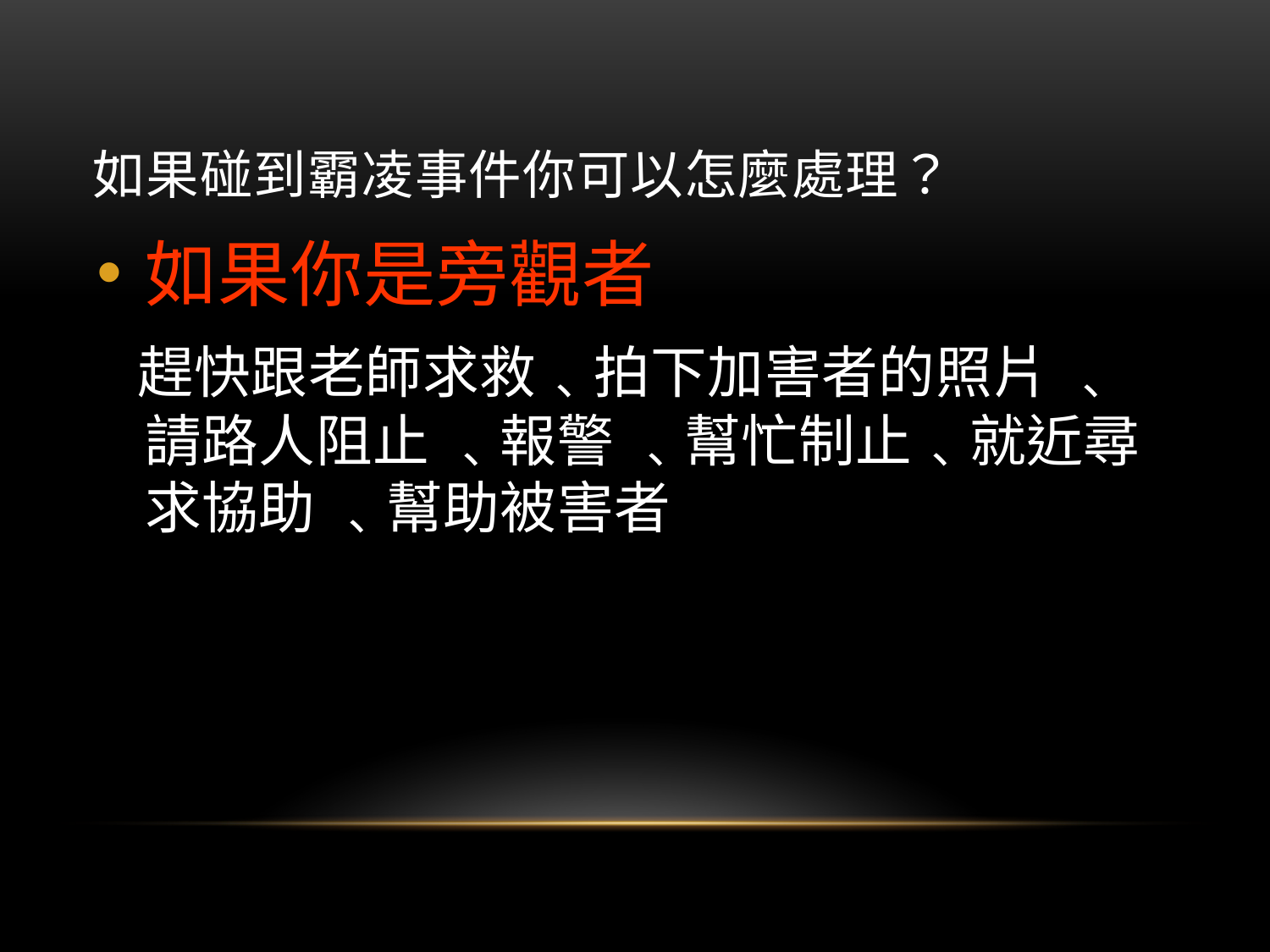

# 如果碰到霸凌事件你可以怎麼處理？
如果你是旁觀者
  趕快跟老師求救﹑拍下加害者的照片 ﹑請路人阻止 ﹑報警 ﹑幫忙制止﹑就近尋求協助 ﹑幫助被害者